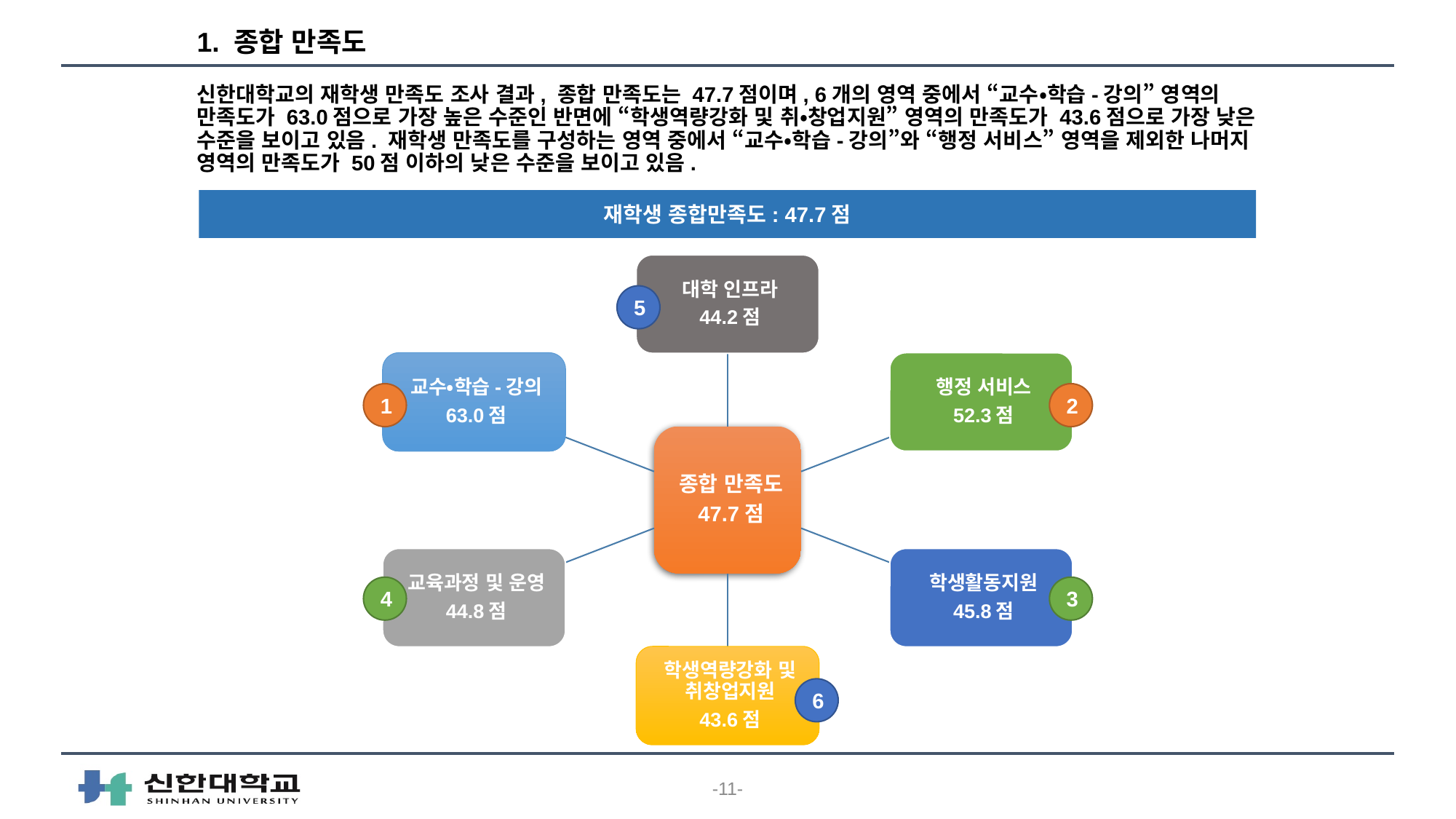

# 1. 종합 만족도
신한대학교의 재학생 만족도 조사 결과, 종합 만족도는 47.7점이며, 6개의 영역 중에서 “교수•학습-강의” 영역의 만족도가 63.0점으로 가장 높은 수준인 반면에 “학생역량강화 및 취•창업지원” 영역의 만족도가 43.6점으로 가장 낮은 수준을 보이고 있음. 재학생 만족도를 구성하는 영역 중에서 “교수•학습-강의”와 “행정 서비스” 영역을 제외한 나머지 영역의 만족도가 50점 이하의 낮은 수준을 보이고 있음.
재학생 종합만족도: 47.7점
종합 만족도
47.7점
대학 인프라
44.2점
행정 서비스
52.3점
학생활동지원
45.8점
학생역량강화 및 취창업지원
43.6점
교육과정 및 운영
44.8점
교수•학습-강의
63.0점
5
1
2
4
3
6
-11-